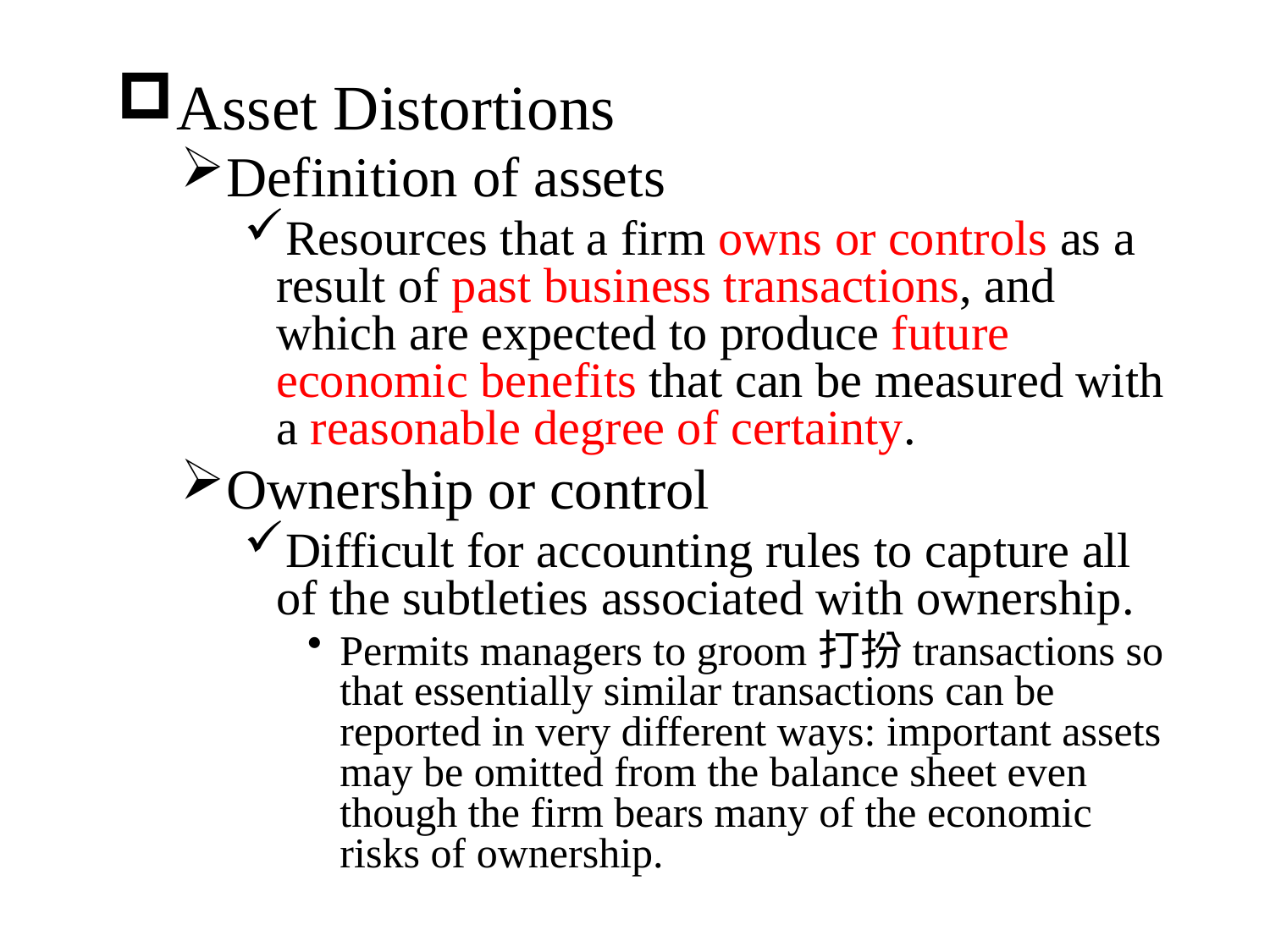

Asset Distortions
Definition of assets
Resources that a firm owns or controls as a result of past business transactions, and which are expected to produce future economic benefits that can be measured with a reasonable degree of certainty.
Ownership or control
Difficult for accounting rules to capture all of the subtleties associated with ownership.
Permits managers to groom打扮transactions so that essentially similar transactions can be reported in very different ways: important assets may be omitted from the balance sheet even though the firm bears many of the economic risks of ownership.